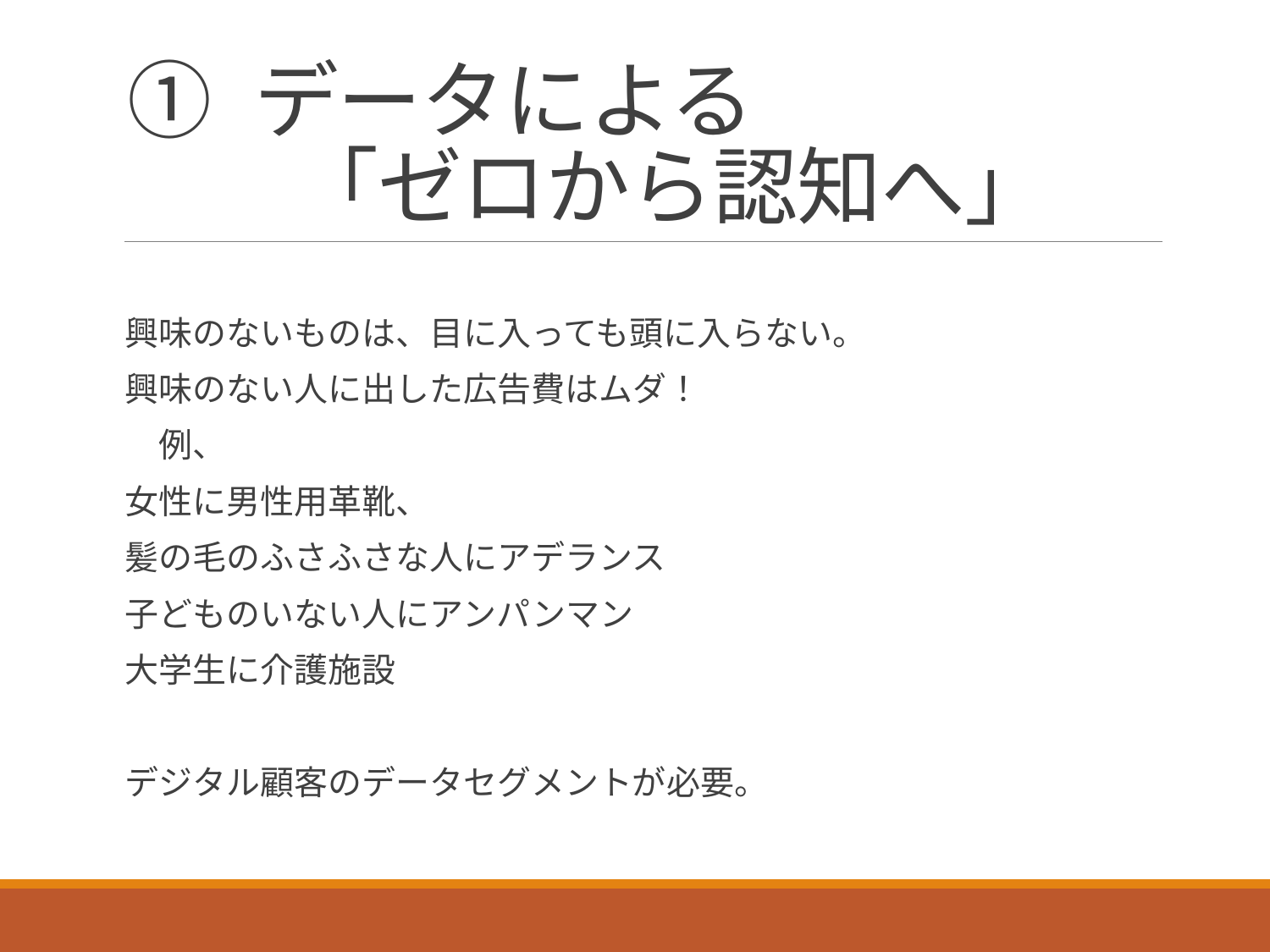

# ①	データによる 　　「ゼロから認知へ」

興味のないものは、目に入っても頭に入らない。
興味のない人に出した広告費はムダ！
　例、
女性に男性用革靴、
髪の毛のふさふさな人にアデランス
子どものいない人にアンパンマン
大学生に介護施設

デジタル顧客のデータセグメントが必要。